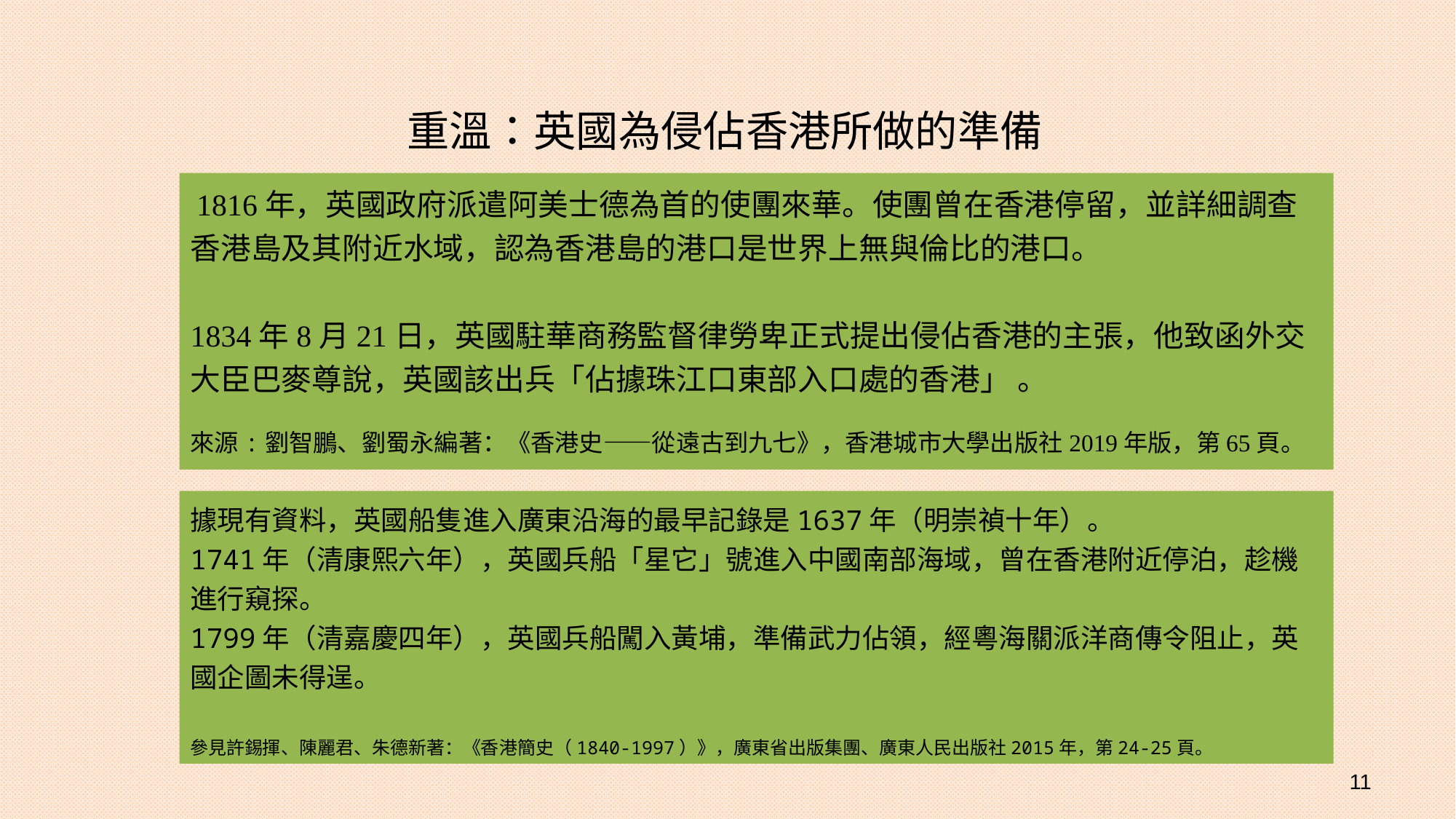

重溫：英國為侵佔香港所做的準備
 1816年，英國政府派遣阿美士德為首的使團來華。使團曾在香港停留，並詳細調查香港島及其附近水域，認為香港島的港口是世界上無與倫比的港口。

1834年8月21日，英國駐華商務監督律勞卑正式提出侵佔香港的主張，他致函外交大臣巴麥尊說，英國該出兵「佔據珠江口東部入口處的香港」 。

來源:劉智鵬、劉蜀永編著：《香港史——從遠古到九七》，香港城市大學出版社2019年版，第65頁。
據現有資料，英國船隻進入廣東沿海的最早記錄是1637年（明崇禎十年）。
1741年（清康熙六年），英國兵船「星它」號進入中國南部海域，曾在香港附近停泊，趁機進行窺探。
1799年（清嘉慶四年），英國兵船闖入黃埔，準備武力佔領，經粵海關派洋商傳令阻止，英國企圖未得逞。

參見許錫揮、陳麗君、朱德新著：《香港簡史（1840-1997）》，廣東省出版集團、廣東人民出版社2015年，第24-25頁。
11